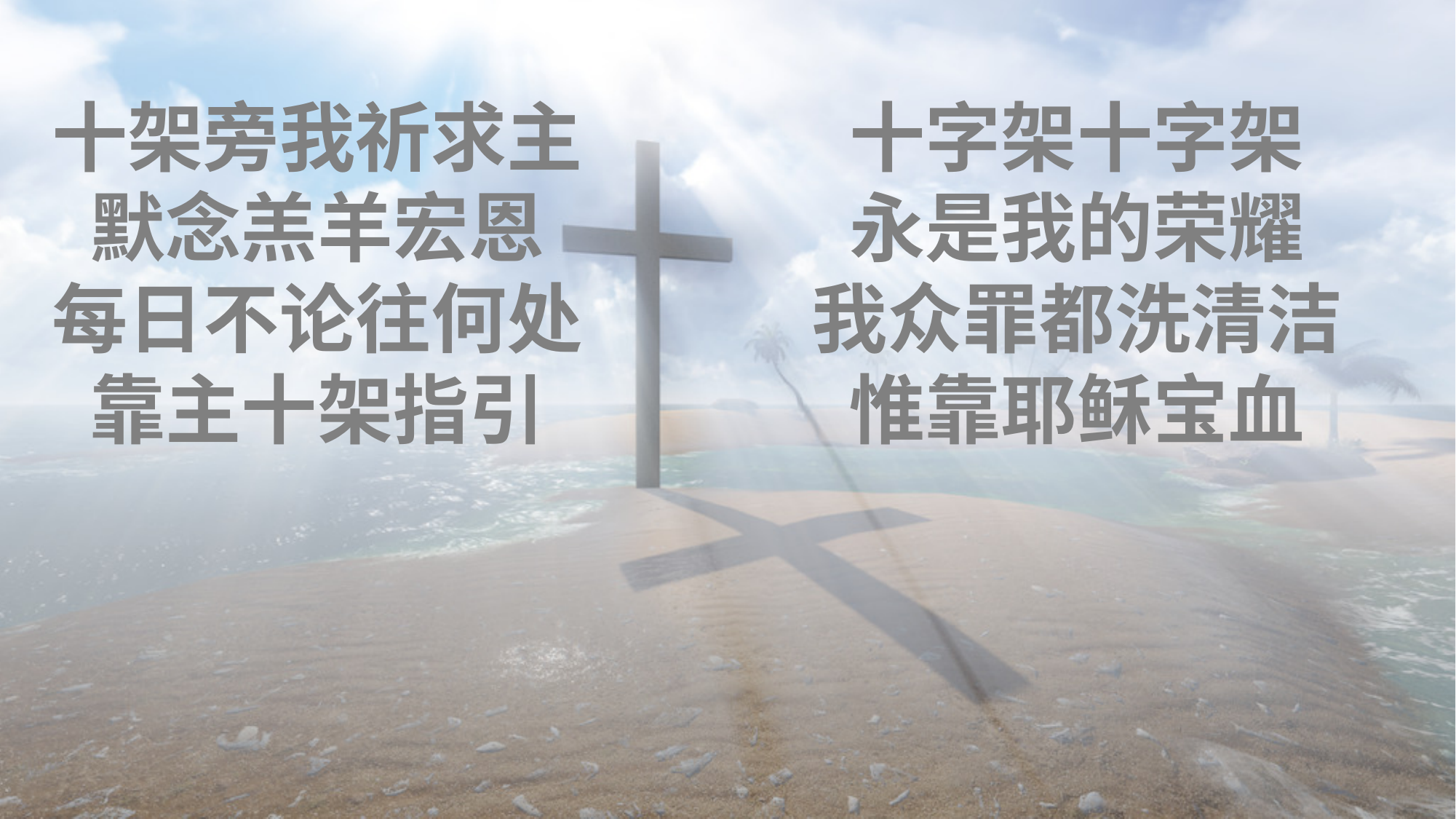

十架旁我祈求主
默念羔羊宏恩
每日不论往何处
靠主十架指引
十字架十字架
永是我的荣耀
我众罪都洗清洁
惟靠耶稣宝血